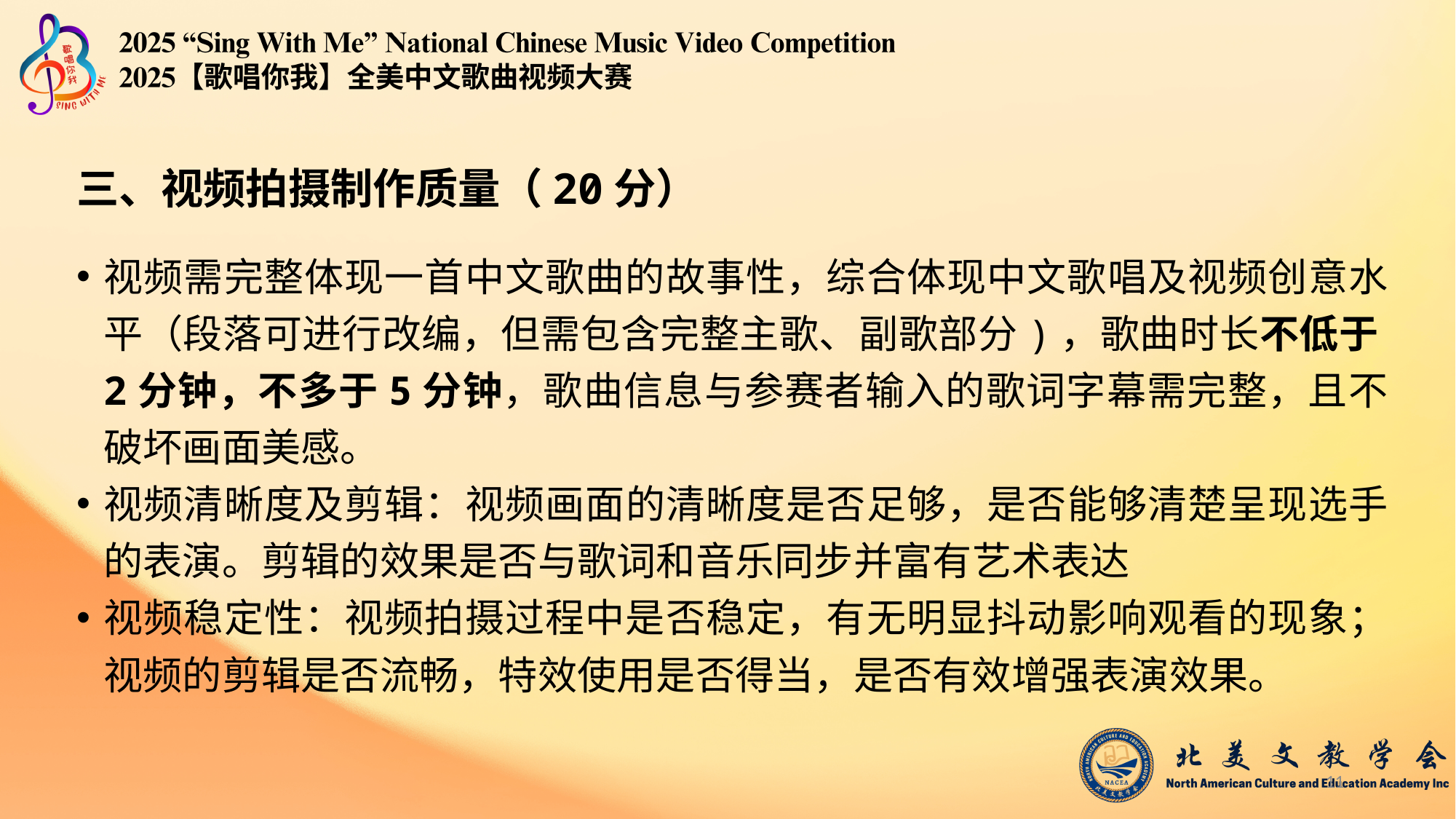

三、视频拍摄制作质量（20分）

视频需完整体现一首中文歌曲的故事性，综合体现中文歌唱及视频创意水平（段落可进行改编，但需包含完整主歌、副歌部分)，歌曲时长不低于2分钟，不多于5分钟，歌曲信息与参赛者输入的歌词字幕需完整，且不破坏画面美感。
视频清晰度及剪辑：视频画面的清晰度是否足够，是否能够清楚呈现选手的表演。剪辑的效果是否与歌词和音乐同步并富有艺术表达
视频稳定性：视频拍摄过程中是否稳定，有无明显抖动影响观看的现象；视频的剪辑是否流畅，特效使用是否得当，是否有效增强表演效果。

11